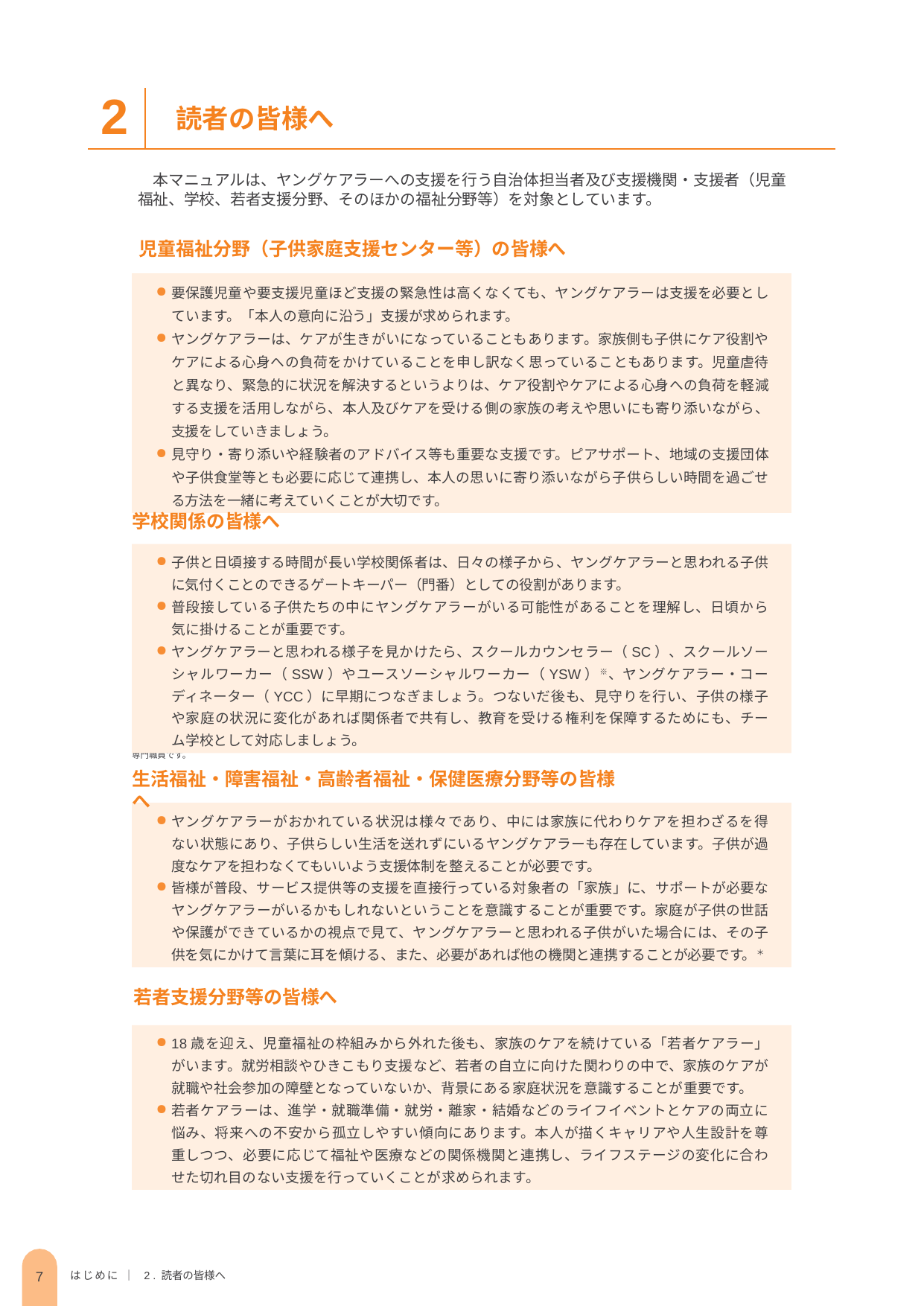

2

読者の皆様へ
　本マニュアルは、ヤングケアラーへの支援を行う自治体担当者及び支援機関・支援者（児童福祉、学校、若者支援分野、そのほかの福祉分野等）を対象としています。
児童福祉分野（子供家庭支援センター等）の皆様へ
要保護児童や要支援児童ほど支援の緊急性は高くなくても、ヤングケアラーは支援を必要としています。「本人の意向に沿う」支援が求められます。
ヤングケアラーは、ケアが生きがいになっていることもあります。家族側も子供にケア役割やケアによる心身への負荷をかけていることを申し訳なく思っていることもあります。児童虐待と異なり、緊急的に状況を解決するというよりは、ケア役割やケアによる心身への負荷を軽減する支援を活用しながら、本人及びケアを受ける側の家族の考えや思いにも寄り添いながら、支援をしていきましょう。
見守り・寄り添いや経験者のアドバイス等も重要な支援です。ピアサポート、地域の支援団体や子供食堂等とも必要に応じて連携し、本人の思いに寄り添いながら子供らしい時間を過ごせる方法を一緒に考えていくことが大切です。
学校関係の皆様へ
子供と日頃接する時間が長い学校関係者は、日々の様子から、ヤングケアラーと思われる子供に気付くことのできるゲートキーパー（門番）としての役割があります。
普段接している子供たちの中にヤングケアラーがいる可能性があることを理解し、日頃から気に掛けることが重要です。
ヤングケアラーと思われる様子を見かけたら、スクールカウンセラー（SC）、スクールソーシャルワーカー（SSW）やユースソーシャルワーカー（YSW）※、ヤングケアラー・コーディネーター（YCC）に早期につなぎましょう。つないだ後も、見守りを行い、子供の様子や家庭の状況に変化があれば関係者で共有し、教育を受ける権利を保障するためにも、チーム学校として対応しましょう。
※ 学校にSCやSSWを配置していない場合は、教育相談担当者や地域の関係機関と連携して対応してください。なお、YSWは都立学校からの求めに応じて派遣される専門職員です。
生活福祉・障害福祉・高齢者福祉・保健医療分野等の皆様へ
ヤングケアラーがおかれている状況は様々であり、中には家族に代わりケアを担わざるを得ない状態にあり、子供らしい生活を送れずにいるヤングケアラーも存在しています。子供が過度なケアを担わなくてもいいよう支援体制を整えることが必要です。
皆様が普段、サービス提供等の支援を直接行っている対象者の「家族」に、サポートが必要なヤングケアラーがいるかもしれないということを意識することが重要です。家庭が子供の世話や保護ができているかの視点で見て、ヤングケアラーと思われる子供がいた場合には、その子供を気にかけて言葉に耳を傾ける、また、必要があれば他の機関と連携することが必要です。＊
若者支援分野等の皆様へ
18歳を迎え、児童福祉の枠組みから外れた後も、家族のケアを続けている「若者ケアラー」がいます。就労相談やひきこもり支援など、若者の自立に向けた関わりの中で、家族のケアが就職や社会参加の障壁となっていないか、背景にある家庭状況を意識することが重要です。
若者ケアラーは、進学・就職準備・就労・離家・結婚などのライフイベントとケアの両立に悩み、将来への不安から孤立しやすい傾向にあります。本人が描くキャリアや人生設計を尊重しつつ、必要に応じて福祉や医療などの関係機関と連携し、ライフステージの変化に合わせた切れ目のない支援を行っていくことが求められます。

7
はじめに ｜ 2 . 読者の皆様へ